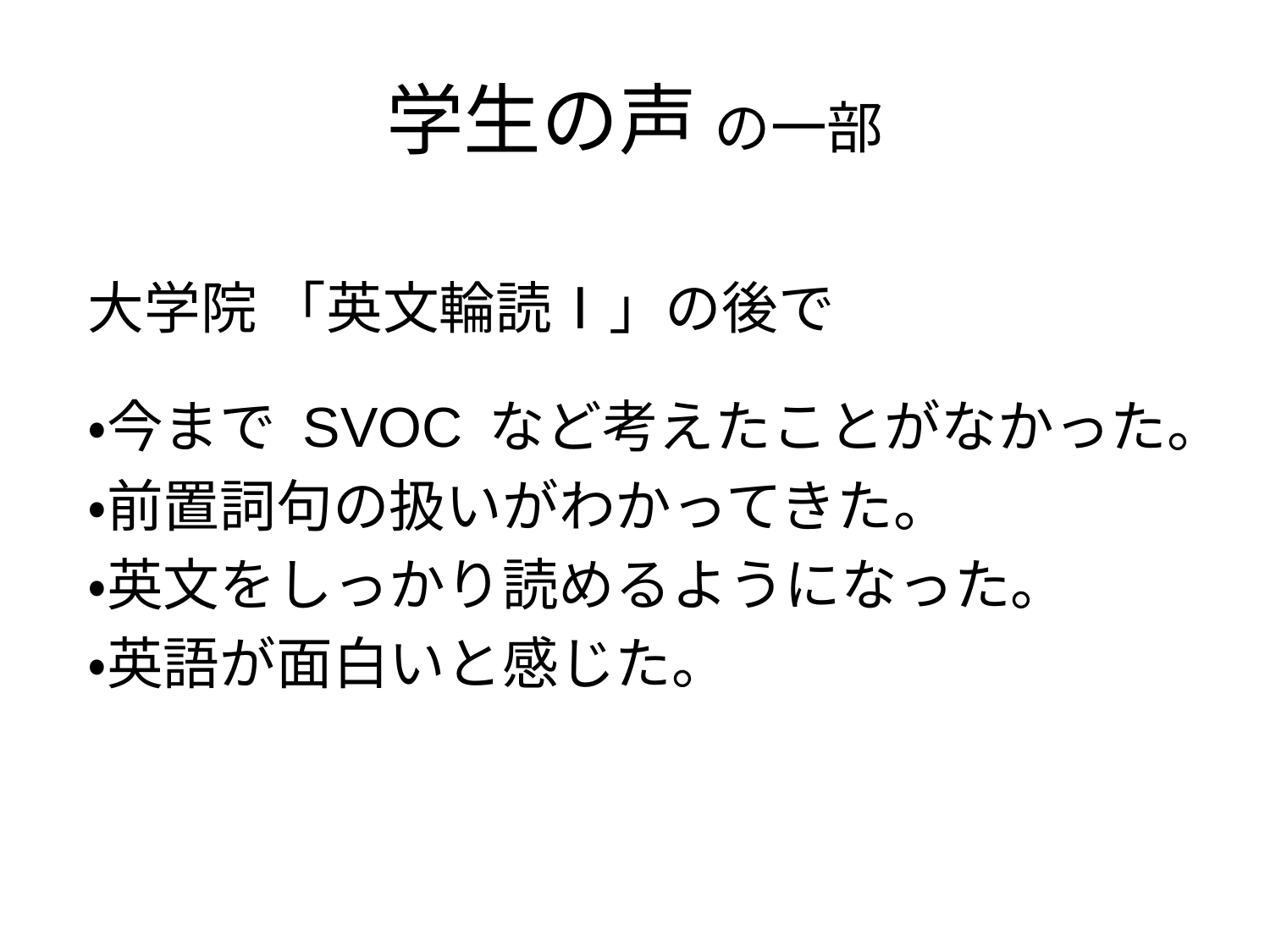

# 学生の声 の一部
大学院 「英文輪読Ⅰ」の後で

・今まで SVOC など考えたことがなかった。
・前置詞句の扱いがわかってきた。
・英文をしっかり読めるようになった。
・英語が面白いと感じた。